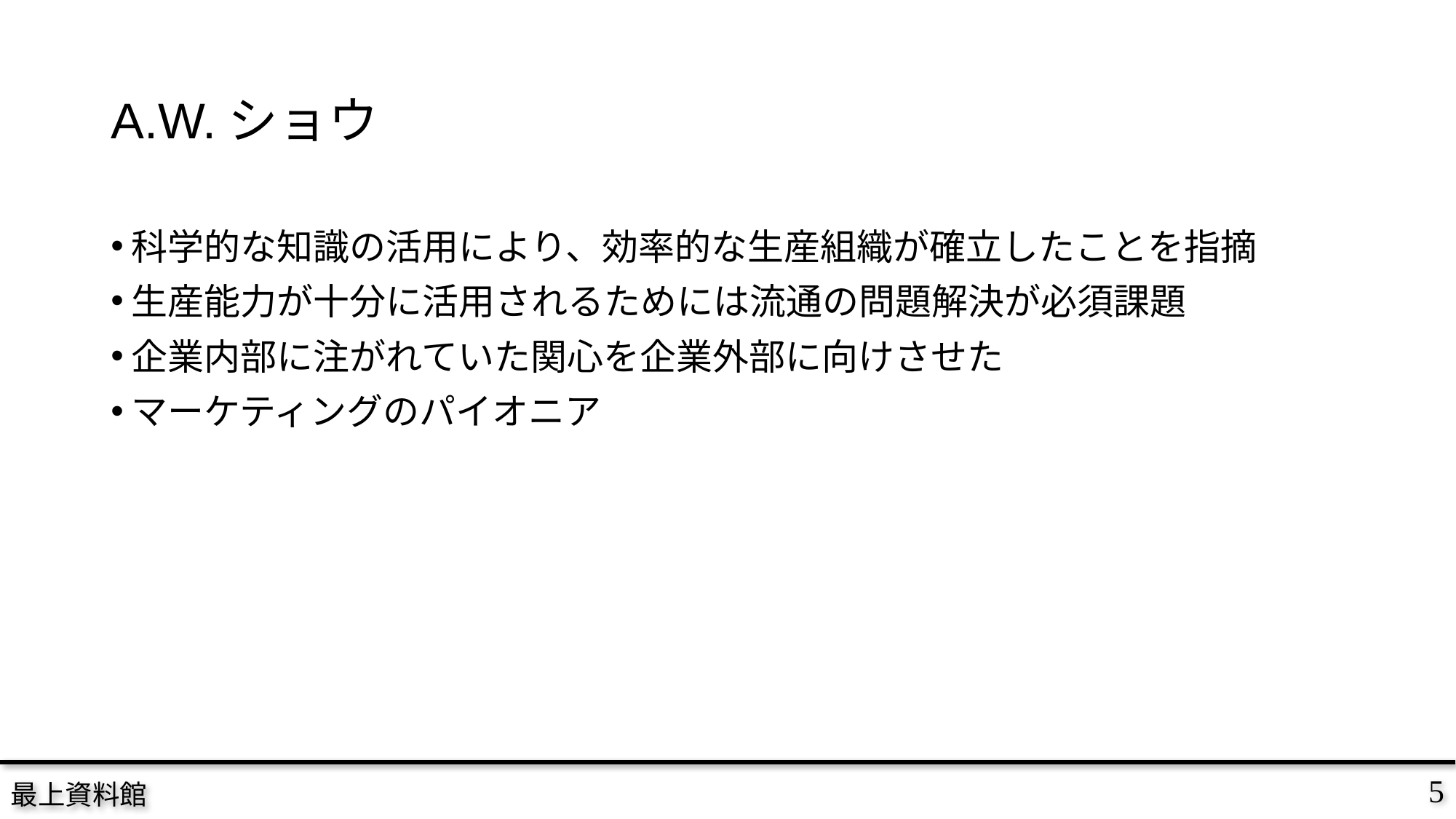

# A.W.ショウ
科学的な知識の活用により、効率的な生産組織が確立したことを指摘
生産能力が十分に活用されるためには流通の問題解決が必須課題
企業内部に注がれていた関心を企業外部に向けさせた
マーケティングのパイオニア